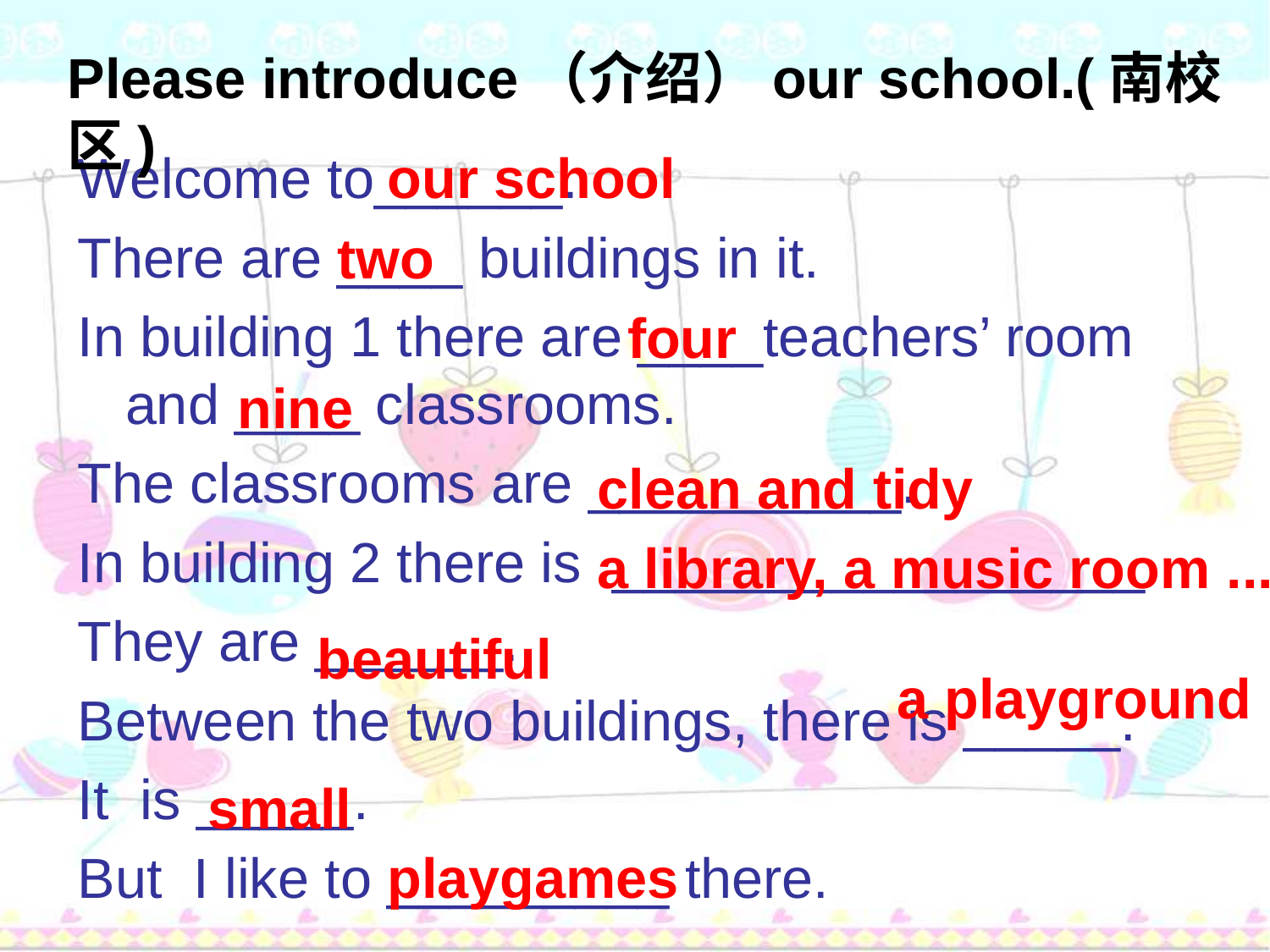

Please introduce（介绍）our school.(南校区)
Welcome to______.
There are ____ buildings in it.
In building 1 there are ____teachers’ room and ____ classrooms.
The classrooms are __________.
In building 2 there is  _________________.
They are ______.
Between the two buildings, there is _____.
It  is _____.
But  I like to _________ there.
our school
two
four
nine
clean and tidy
a library, a music room ...
beautiful
a playground
small
playgames